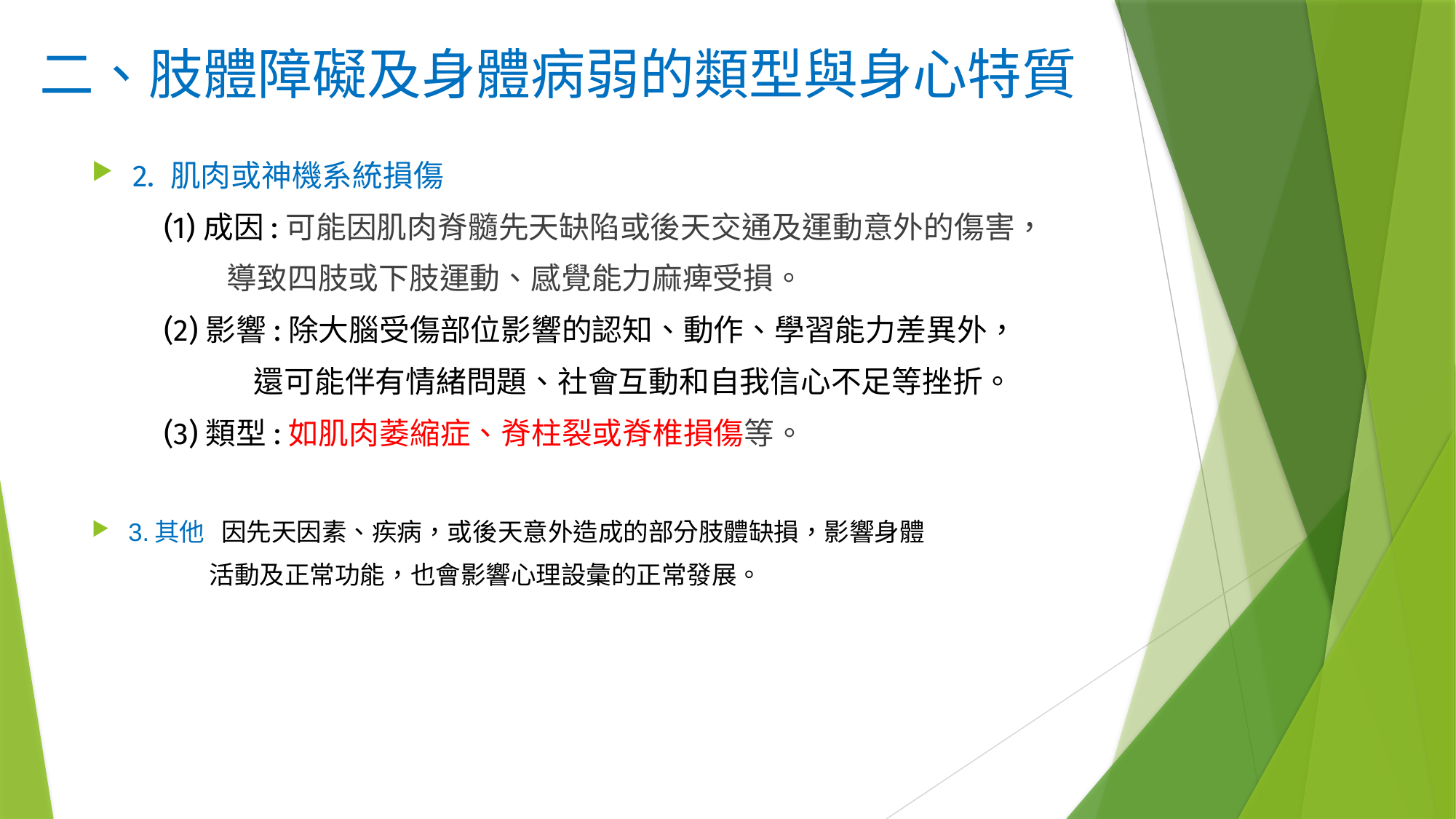

# 二、肢體障礙及身體病弱的類型與身心特質
2. 肌肉或神機系統損傷
         (1)成因:可能因肌肉脊髓先天缺陷或後天交通及運動意外的傷害，
                   導致四肢或下肢運動、感覺能力麻痺受損。
         (2)影響:除大腦受傷部位影響的認知、動作、學習能力差異外，
                       還可能伴有情緒問題、社會互動和自我信心不足等挫折。
         (3)類型:如肌肉萎縮症、脊柱裂或脊椎損傷等。
3.其他   因先天因素、疾病，或後天意外造成的部分肢體缺損，影響身體
                    活動及正常功能，也會影響心理設彙的正常發展。